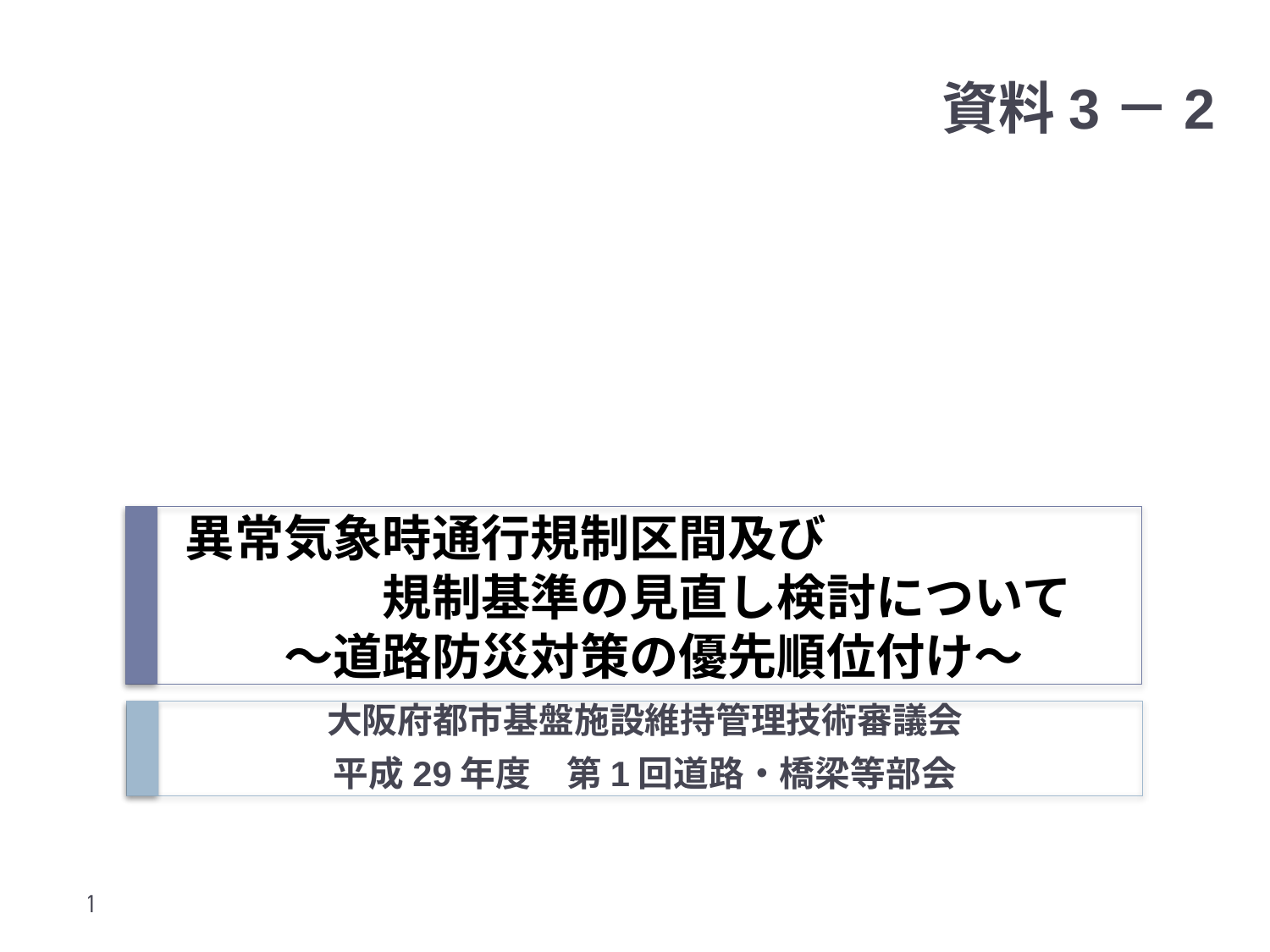

資料3－2
異常気象時通行規制区間及び
　　　　規制基準の見直し検討について
　　～道路防災対策の優先順位付け～
大阪府都市基盤施設維持管理技術審議会
平成29年度　第1回道路・橋梁等部会
1